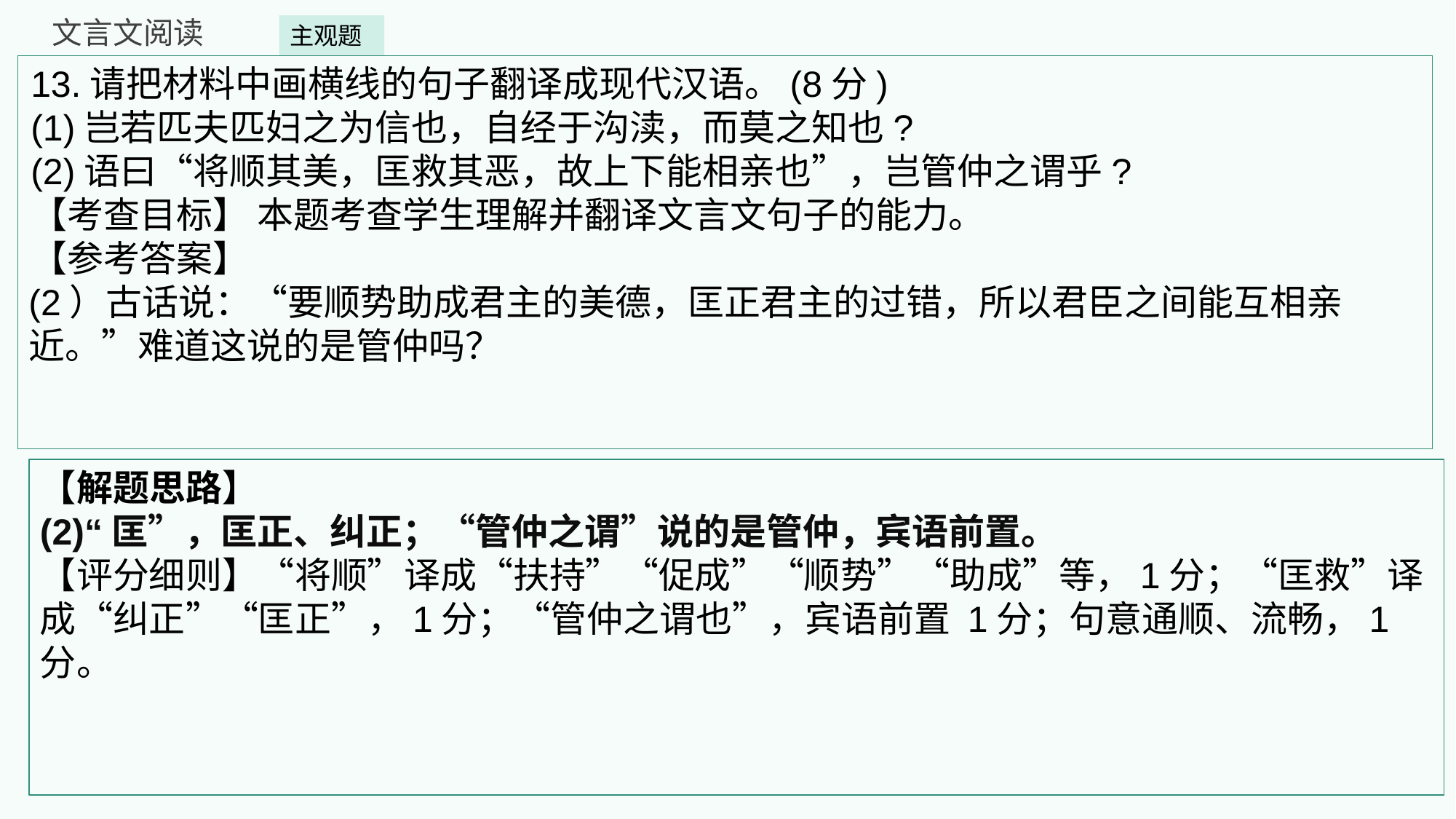

文言文阅读
主观题
13.请把材料中画横线的句子翻译成现代汉语。(8分)
(1)岂若匹夫匹妇之为信也，自经于沟渎，而莫之知也?
(2)语曰“将顺其美，匡救其恶，故上下能相亲也”，岂管仲之谓乎?
【考查目标】 本题考查学生理解并翻译文言文句子的能力。
【参考答案】
(2）古话说：“要顺势助成君主的美德，匡正君主的过错，所以君臣之间能互相亲近。”难道这说的是管仲吗？
【解题思路】
(2)“匡”，匡正、纠正；“管仲之谓”说的是管仲，宾语前置。
【评分细则】“将顺”译成“扶持”“促成”“顺势”“助成”等，1分；“匡救”译成“纠正”“匡正”，1分；“管仲之谓也”，宾语前置 1分；句意通顺、流畅，1分。